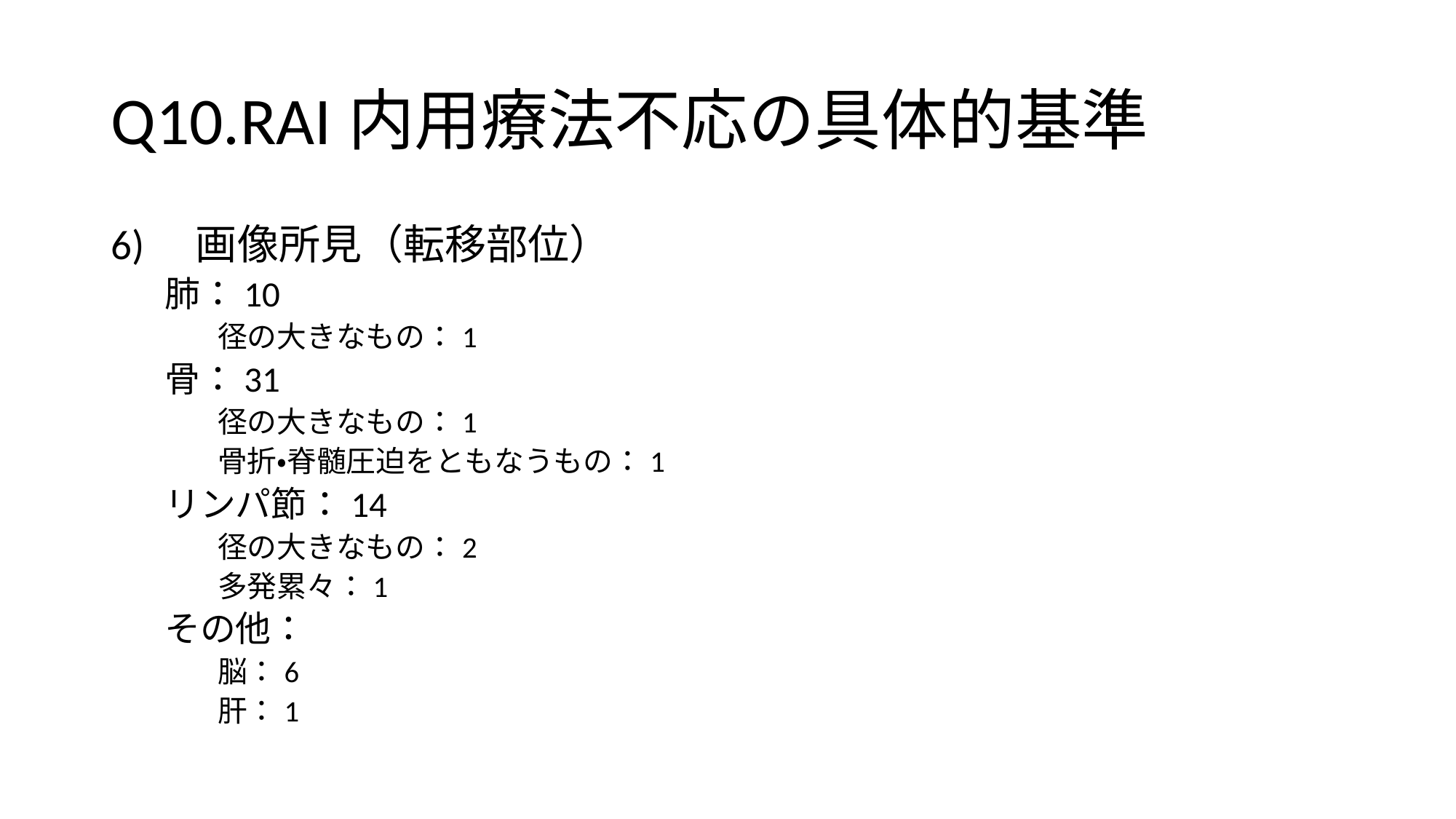

# Q10.RAI内用療法不応の具体的基準
6)　画像所見（転移部位）
肺：10
径の大きなもの：1
骨：31
径の大きなもの：1
骨折・脊髄圧迫をともなうもの：1
リンパ節：14
径の大きなもの：2
多発累々：1
その他：
脳：6
肝：1